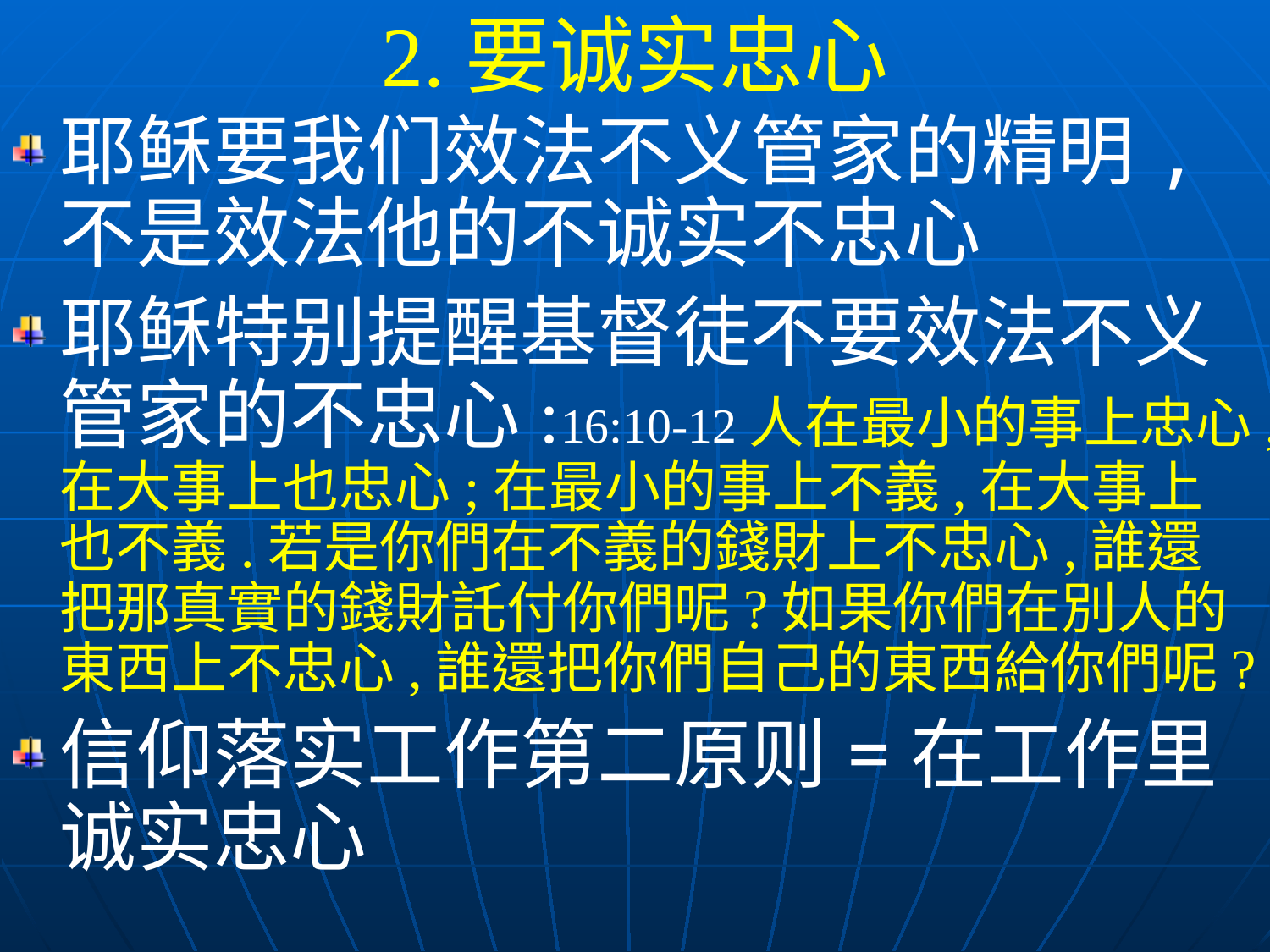

2.要诚实忠心
耶稣要我们效法不义管家的精明,不是效法他的不诚实不忠心
耶稣特别提醒基督徒不要效法不义管家的不忠心:16:10-12人在最小的事上忠心,在大事上也忠心;在最小的事上不義,在大事上也不義.若是你們在不義的錢財上不忠心,誰還把那真實的錢財託付你們呢?如果你們在別人的東西上不忠心,誰還把你們自己的東西給你們呢?
信仰落实工作第二原则=在工作里诚实忠心